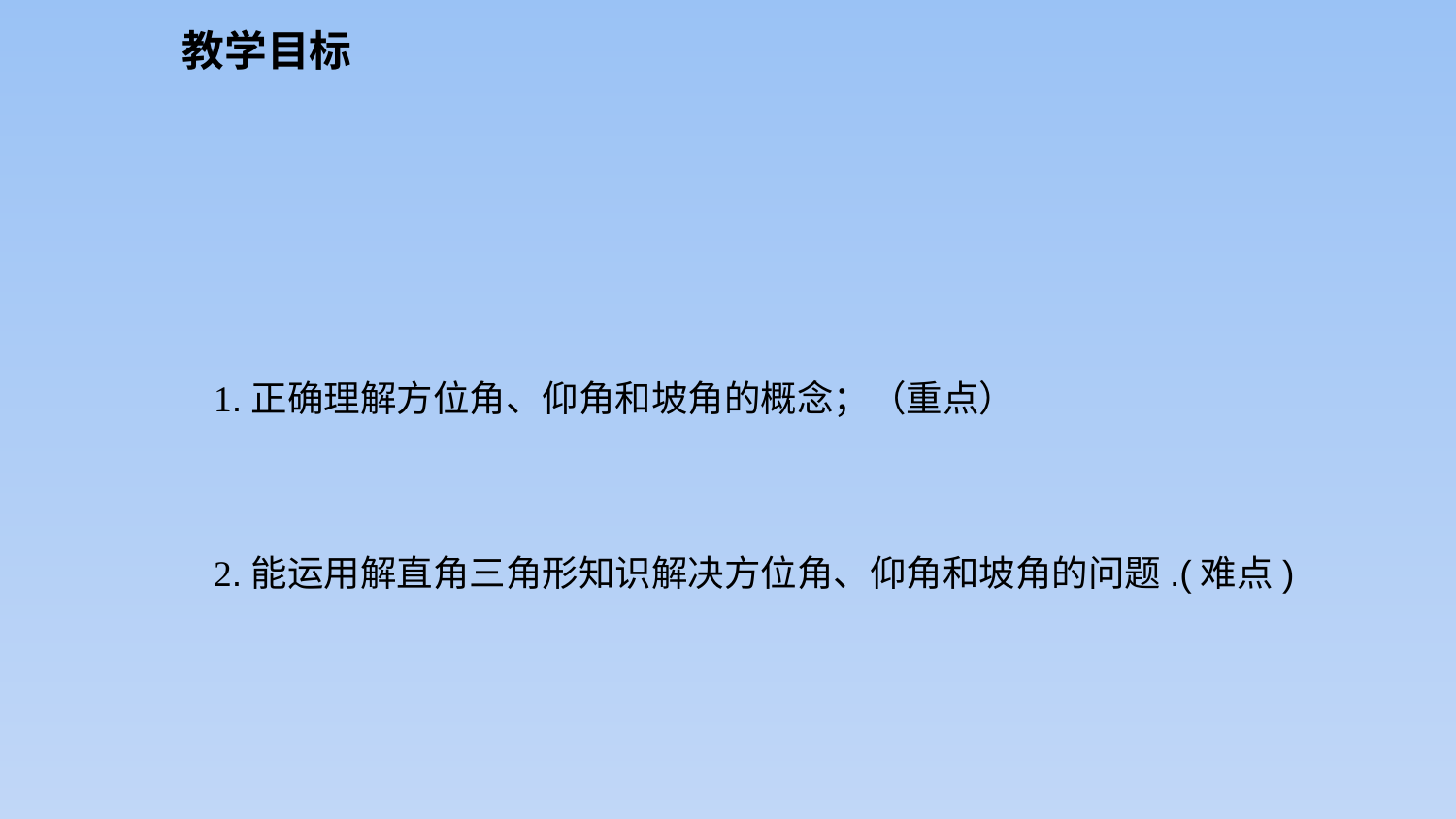

教学目标
1.正确理解方位角、仰角和坡角的概念；（重点）
2.能运用解直角三角形知识解决方位角、仰角和坡角的问题.(难点)